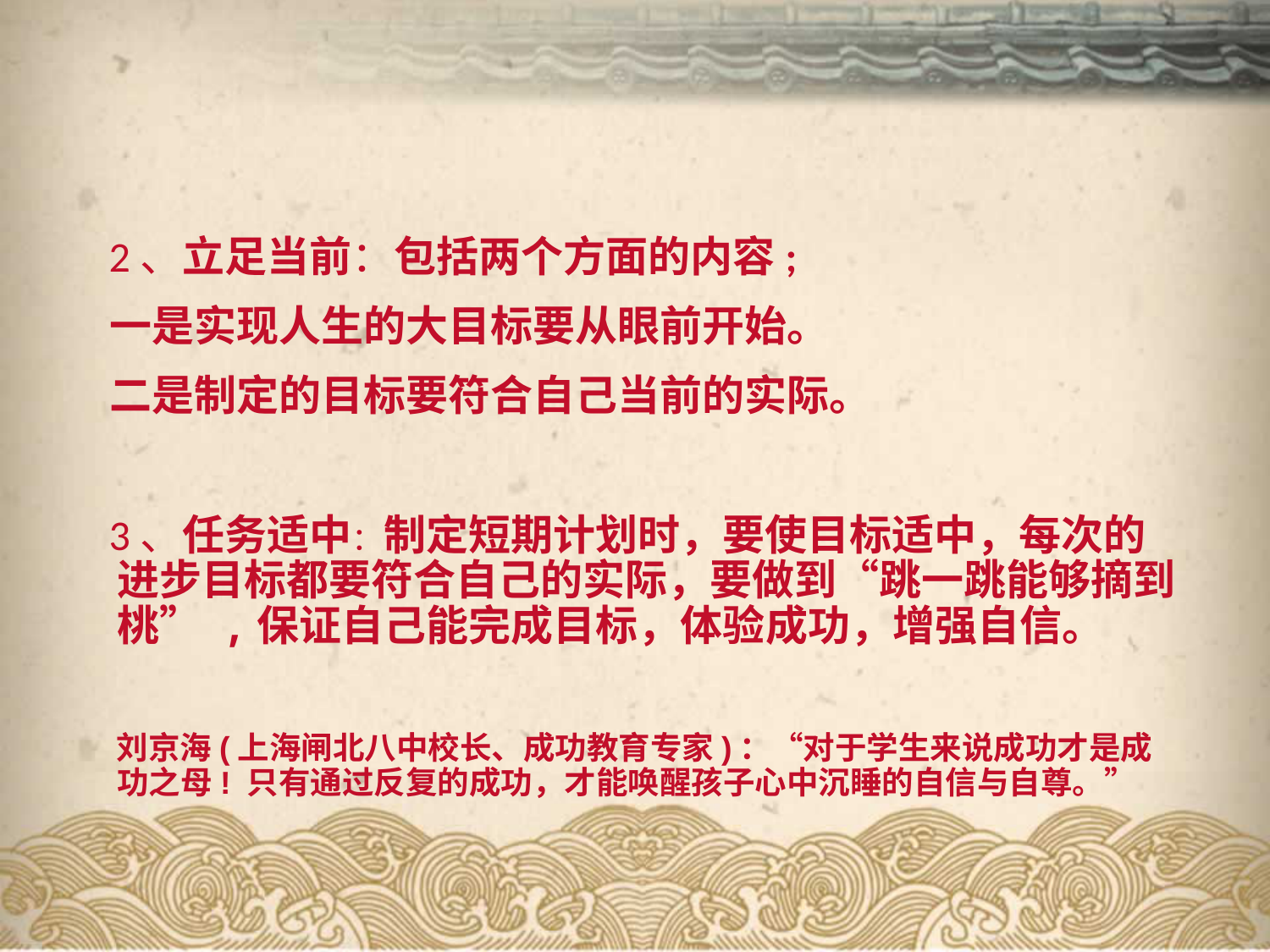

#

   2、立足当前：包括两个方面的内容;
  一是实现人生的大目标要从眼前开始。
  二是制定的目标要符合自己当前的实际。

   3、任务适中：制定短期计划时，要使目标适中，每次的进步目标都要符合自己的实际，要做到“跳一跳能够摘到桃” ,保证自己能完成目标，体验成功，增强自信。

    刘京海(上海闸北八中校长、成功教育专家)：“对于学生来说成功才是成功之母! 只有通过反复的成功，才能唤醒孩子心中沉睡的自信与自尊。”